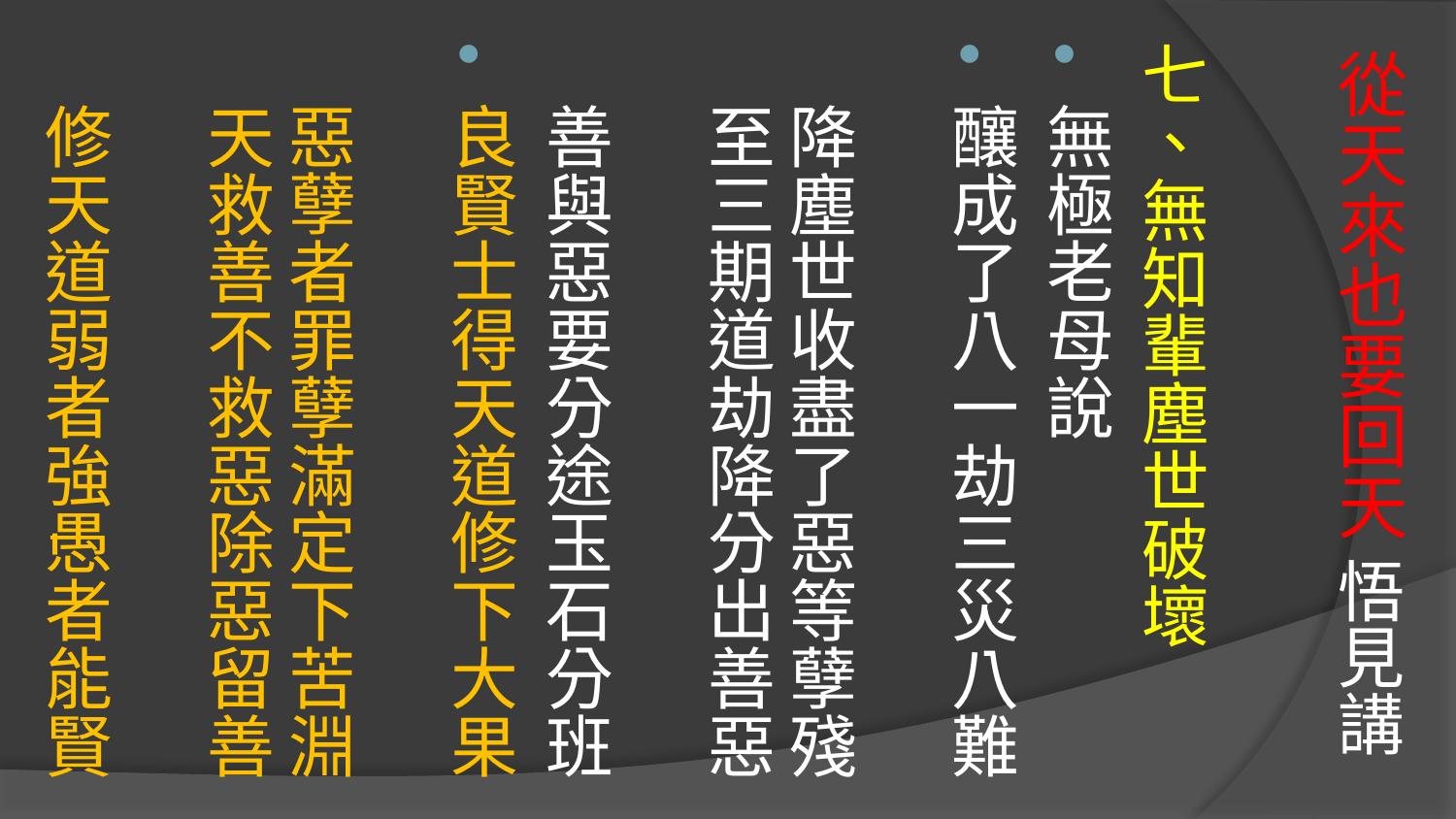

# 從天來也要回天 悟見講
七、無知輩塵世破壞
無極老母說
釀成了八一劫三災八難　
降塵世收盡了惡等孽殘
至三期道劫降分出善惡　
善與惡要分途玉石分班
良賢士得天道修下大果　
惡孽者罪孽滿定下苦淵
天救善不救惡除惡留善　
修天道弱者強愚者能賢